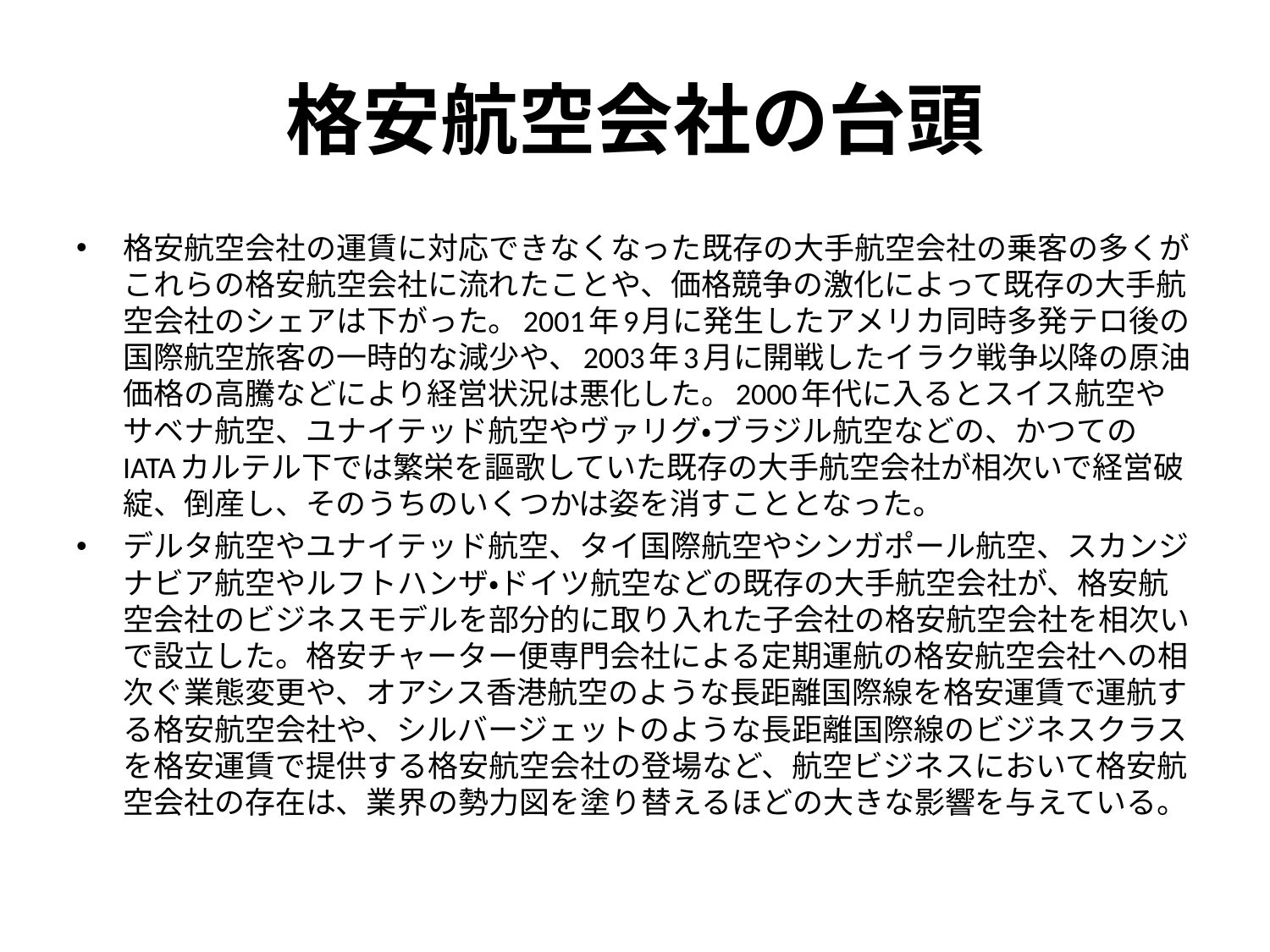

# 格安航空会社の台頭
格安航空会社の運賃に対応できなくなった既存の大手航空会社の乗客の多くがこれらの格安航空会社に流れたことや、価格競争の激化によって既存の大手航空会社のシェアは下がった。2001年9月に発生したアメリカ同時多発テロ後の国際航空旅客の一時的な減少や、2003年3月に開戦したイラク戦争以降の原油価格の高騰などにより経営状況は悪化した。2000年代に入るとスイス航空やサベナ航空、ユナイテッド航空やヴァリグ・ブラジル航空などの、かつてのIATAカルテル下では繁栄を謳歌していた既存の大手航空会社が相次いで経営破綻、倒産し、そのうちのいくつかは姿を消すこととなった。
デルタ航空やユナイテッド航空、タイ国際航空やシンガポール航空、スカンジナビア航空やルフトハンザ・ドイツ航空などの既存の大手航空会社が、格安航空会社のビジネスモデルを部分的に取り入れた子会社の格安航空会社を相次いで設立した。格安チャーター便専門会社による定期運航の格安航空会社への相次ぐ業態変更や、オアシス香港航空のような長距離国際線を格安運賃で運航する格安航空会社や、シルバージェットのような長距離国際線のビジネスクラスを格安運賃で提供する格安航空会社の登場など、航空ビジネスにおいて格安航空会社の存在は、業界の勢力図を塗り替えるほどの大きな影響を与えている。